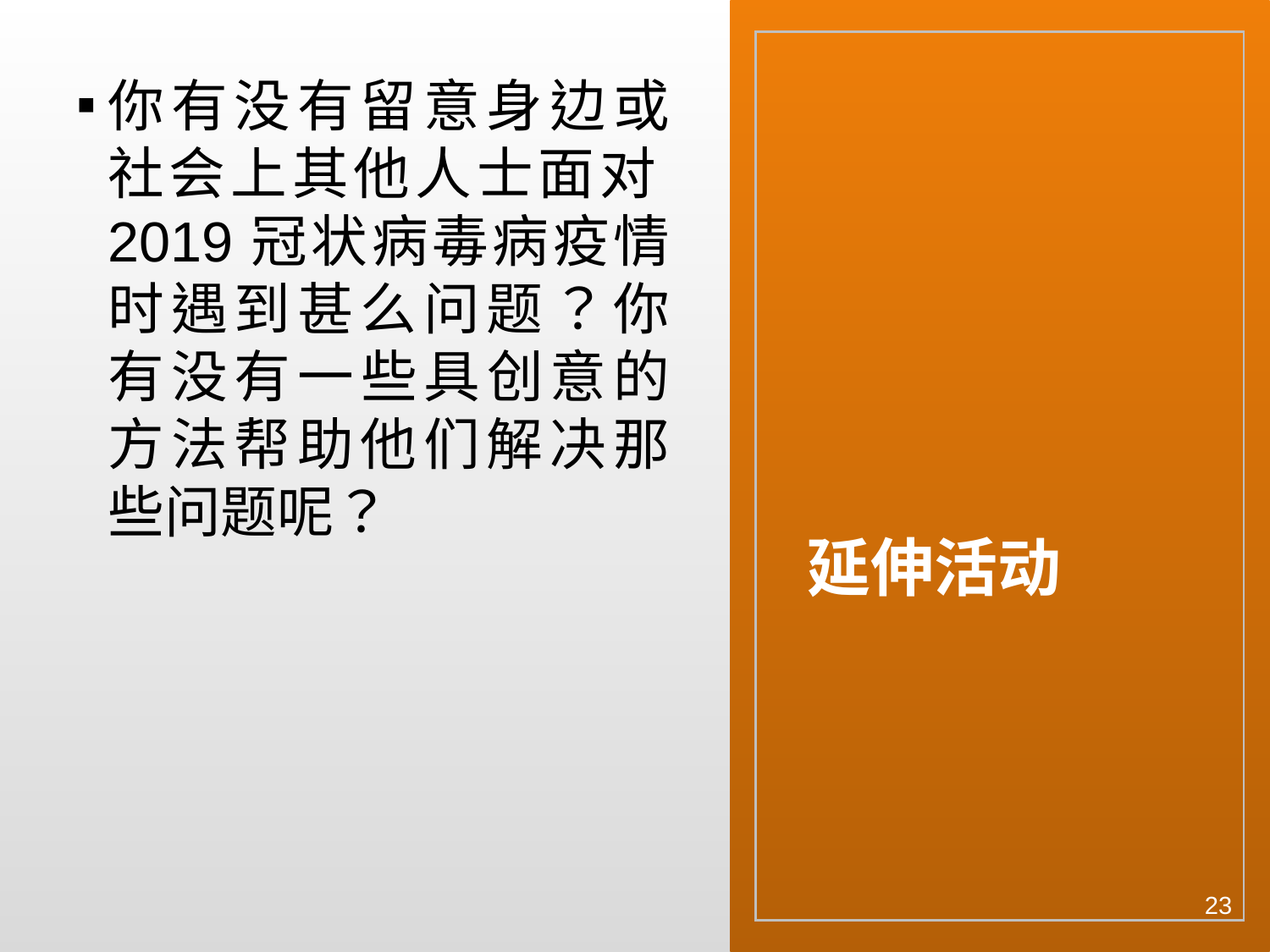

你有没有留意身边或社会上其他人士面对2019冠状病毒病疫情时遇到甚么问题？你有没有一些具创意的方法帮助他们解决那些问题呢？
# 延伸活动

23